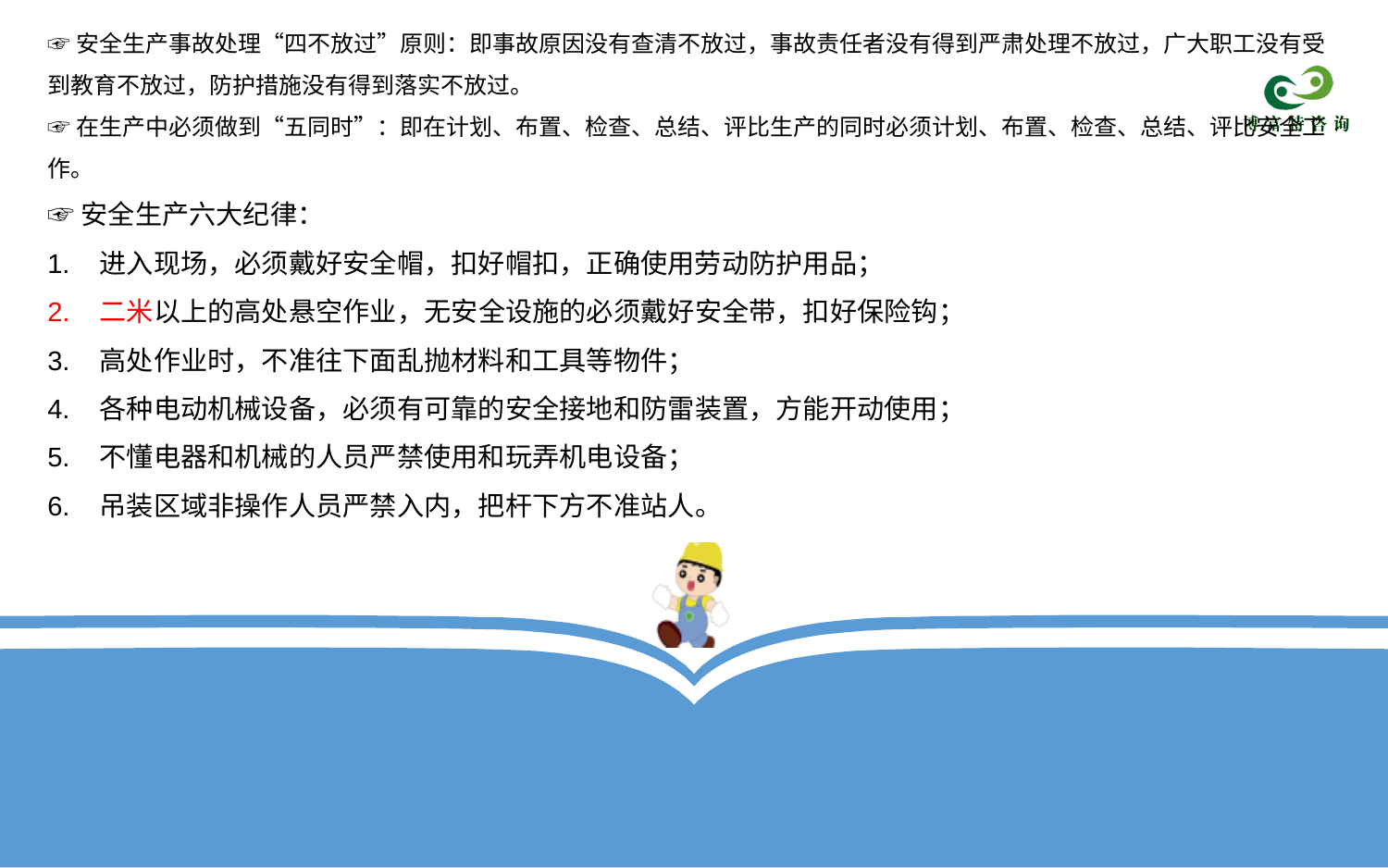

☞安全生产事故处理“四不放过”原则：即事故原因没有查清不放过，事故责任者没有得到严肃处理不放过，广大职工没有受到教育不放过，防护措施没有得到落实不放过。
☞在生产中必须做到“五同时”：即在计划、布置、检查、总结、评比生产的同时必须计划、布置、检查、总结、评比安全工作。
☞安全生产六大纪律：
进入现场，必须戴好安全帽，扣好帽扣，正确使用劳动防护用品；
二米以上的高处悬空作业，无安全设施的必须戴好安全带，扣好保险钩；
高处作业时，不准往下面乱抛材料和工具等物件；
各种电动机械设备，必须有可靠的安全接地和防雷装置，方能开动使用；
不懂电器和机械的人员严禁使用和玩弄机电设备；
吊装区域非操作人员严禁入内，把杆下方不准站人。
13